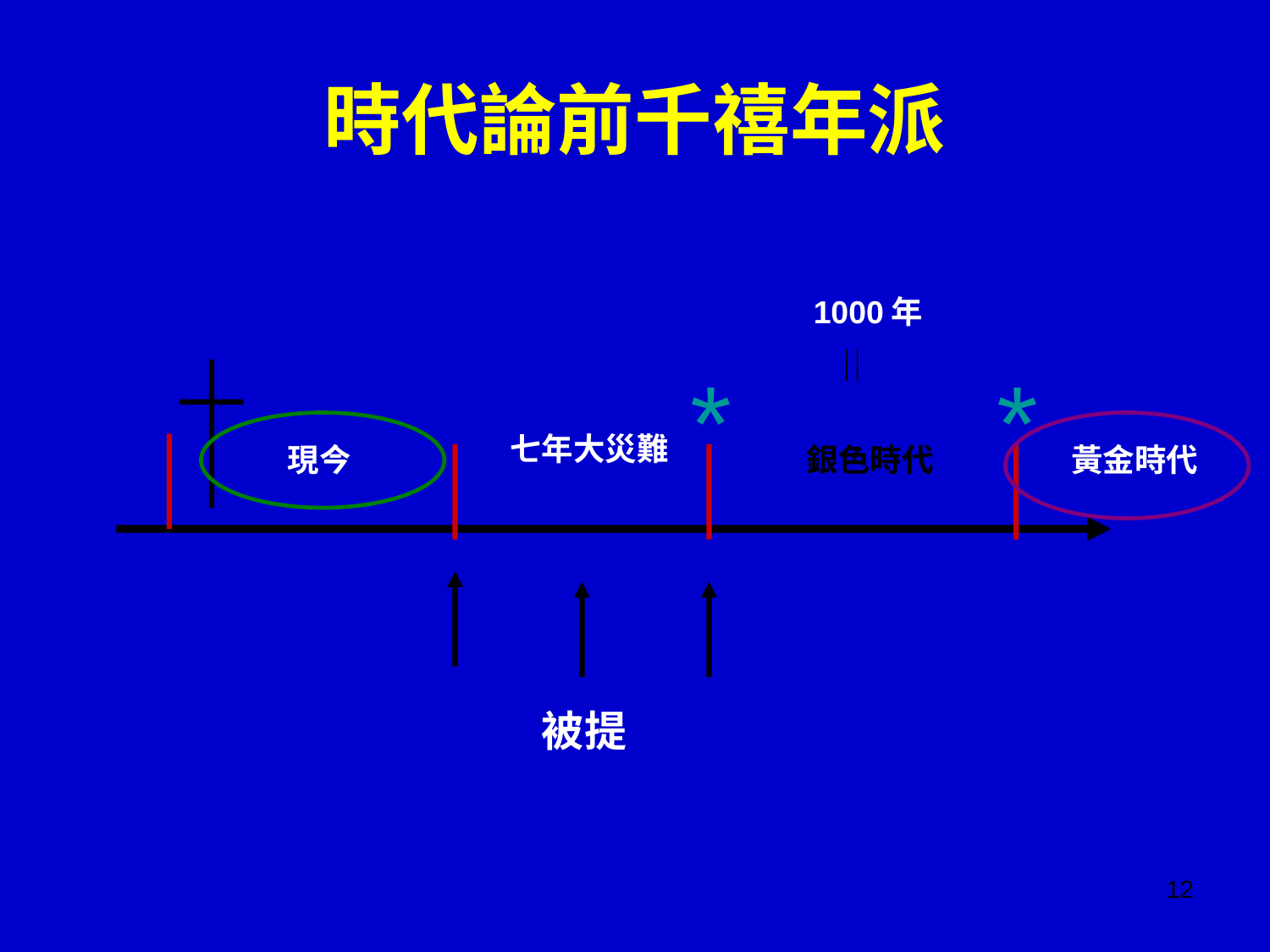

# 時代論前千禧年派
1000年
*

*

七年大災難

現今
銀色時代
黃金時代

被提
12